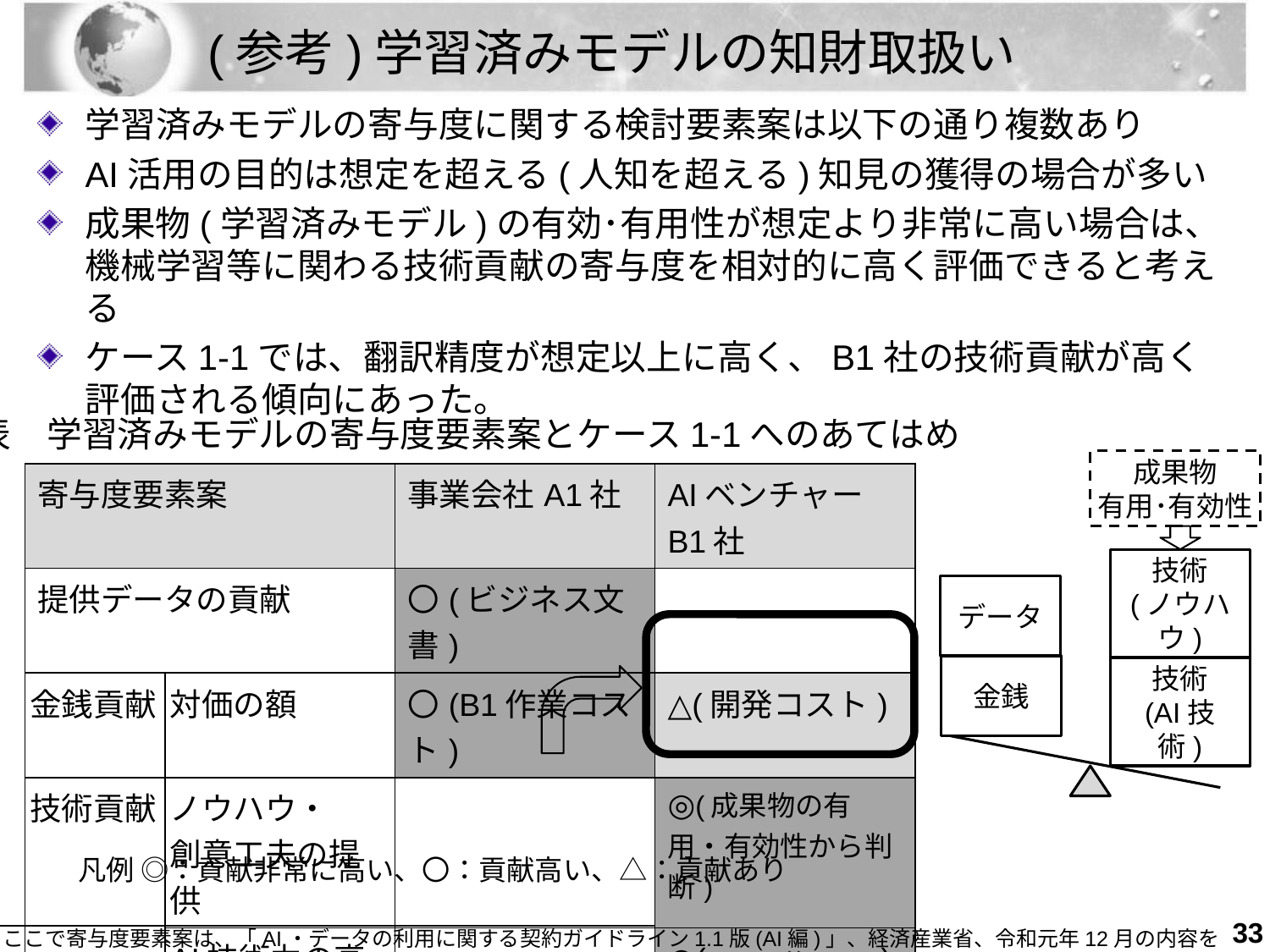

# (参考)学習済みモデルの知財取扱い
学習済みモデルの寄与度に関する検討要素案は以下の通り複数あり
AI活用の目的は想定を超える(人知を超える)知見の獲得の場合が多い
成果物(学習済みモデル)の有効･有用性が想定より非常に高い場合は、機械学習等に関わる技術貢献の寄与度を相対的に高く評価できると考える
ケース1-1では、翻訳精度が想定以上に高く、B1社の技術貢献が高く評価される傾向にあった。
表　学習済みモデルの寄与度要素案とケース1-1へのあてはめ
成果物
有用･有効性
| 寄与度要素案 |  | 事業会社A1社 | AIベンチャーB1社 |
| --- | --- | --- | --- |
| 提供データの貢献 |  | 〇(ビジネス文書) |  |
| 金銭貢献 | 対価の額 | 〇(B1作業コスト) | △(開発コスト) |
| 技術貢献 | ノウハウ・ 創意工夫の提供 |  | ◎(成果物の有用・有効性から判断) |
|  | AI技術力の高さ |  | ◎(　　〃　　) |
|  | 成果物の有用・ 有効性 | 非常に高い(翻訳精度がA1想定以上) |  |

技術
(ノウハウ)
データ

金銭
技術
(AI技術)

凡例 ◎：貢献非常に高い、〇：貢献高い、△：貢献あり
33
ここで寄与度要素案は、「AI・データの利用に関する契約ガイドライン1.1版(AI編)」、経済産業省、令和元年12月の内容を一部抜粋・改変